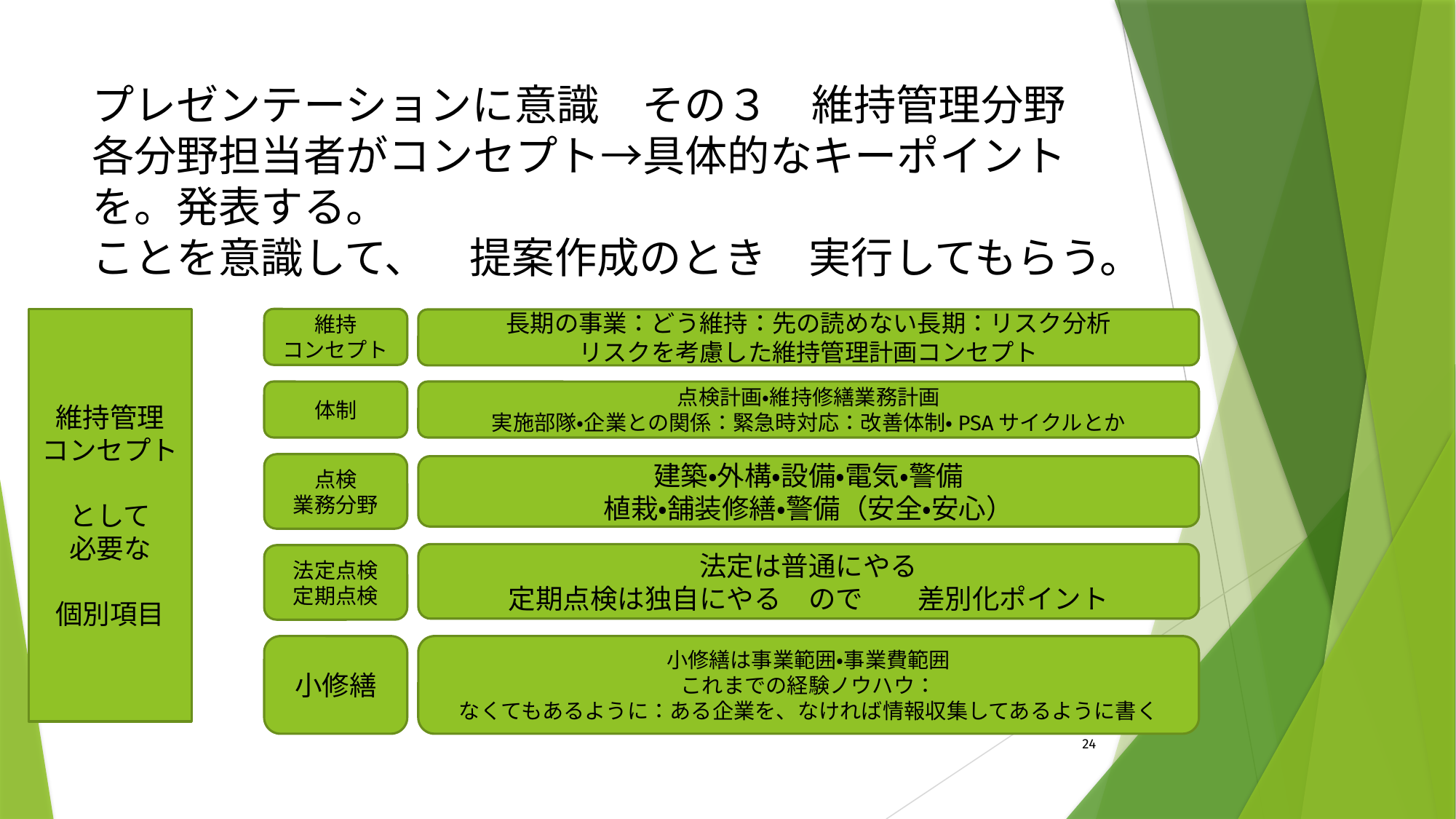

# プレゼンテーションに意識　その３　維持管理分野 各分野担当者がコンセプト→具体的なキーポイント を。発表する。　　 ことを意識して、　提案作成のとき　実行してもらう。
維持管理
コンセプト

として
必要な

個別項目
維持
コンセプト
長期の事業：どう維持：先の読めない長期：リスク分析
リスクを考慮した維持管理計画コンセプト
体制
点検計画・維持修繕業務計画
実施部隊・企業との関係：緊急時対応：改善体制・PSAサイクルとか
点検
業務分野
建築・外構・設備・電気・警備
植栽・舗装修繕・警備（安全・安心）
法定は普通にやる
定期点検は独自にやる　ので　　差別化ポイント
法定点検
定期点検
小修繕は事業範囲・事業費範囲
これまでの経験ノウハウ：
なくてもあるように：ある企業を、なければ情報収集してあるように書く
小修繕
24